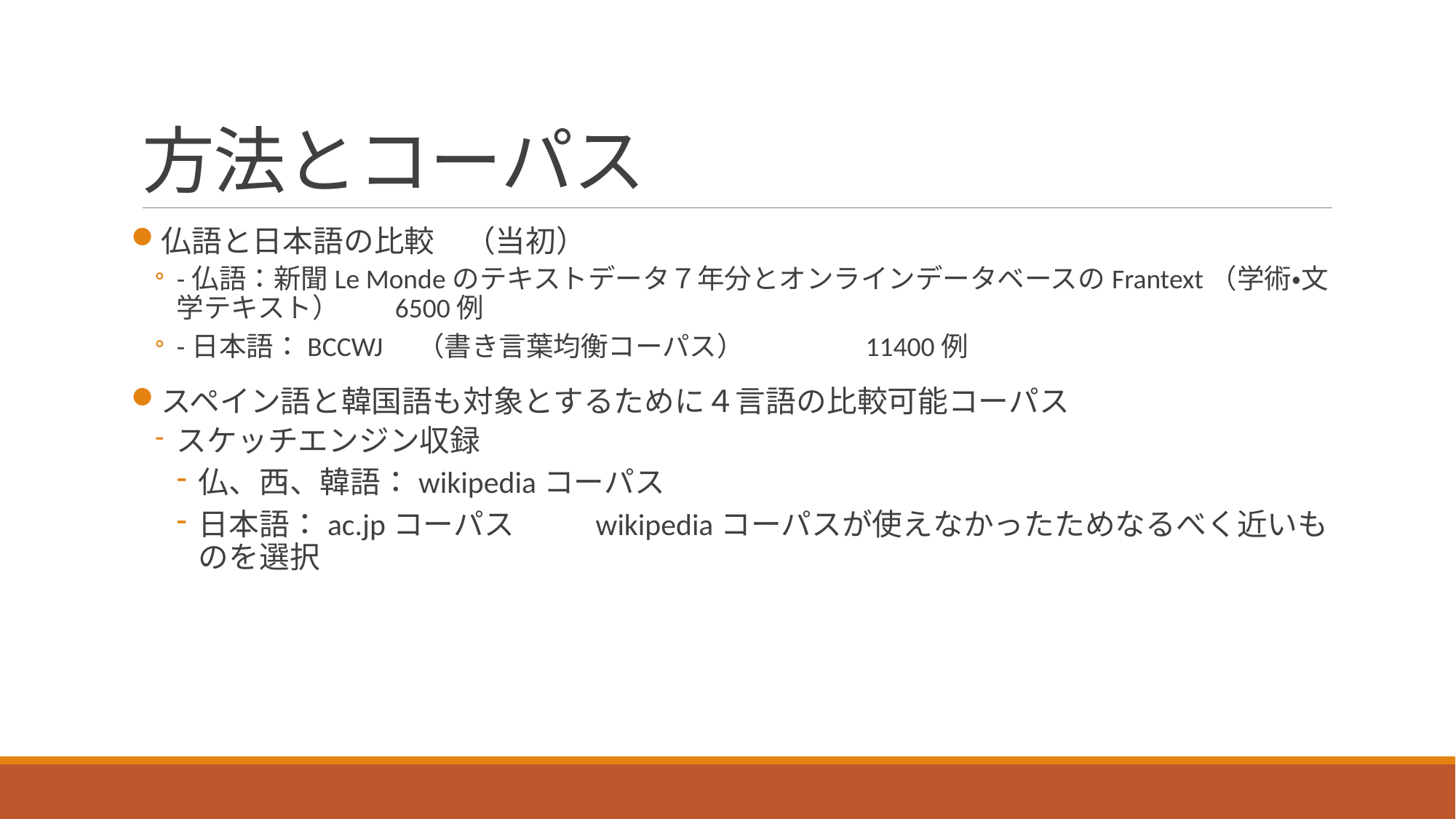

# 方法とコーパス
仏語と日本語の比較　（当初）
-仏語：新聞Le Mondeのテキストデータ７年分とオンラインデータベースのFrantext（学術・文学テキスト）  	6500例
-日本語：BCCWJ　（書き言葉均衡コーパス）	　11400例
スペイン語と韓国語も対象とするために４言語の比較可能コーパス
スケッチエンジン収録
仏、西、韓語：wikipediaコーパス
日本語：ac.jpコーパス　　  wikipediaコーパスが使えなかったためなるべく近いものを選択